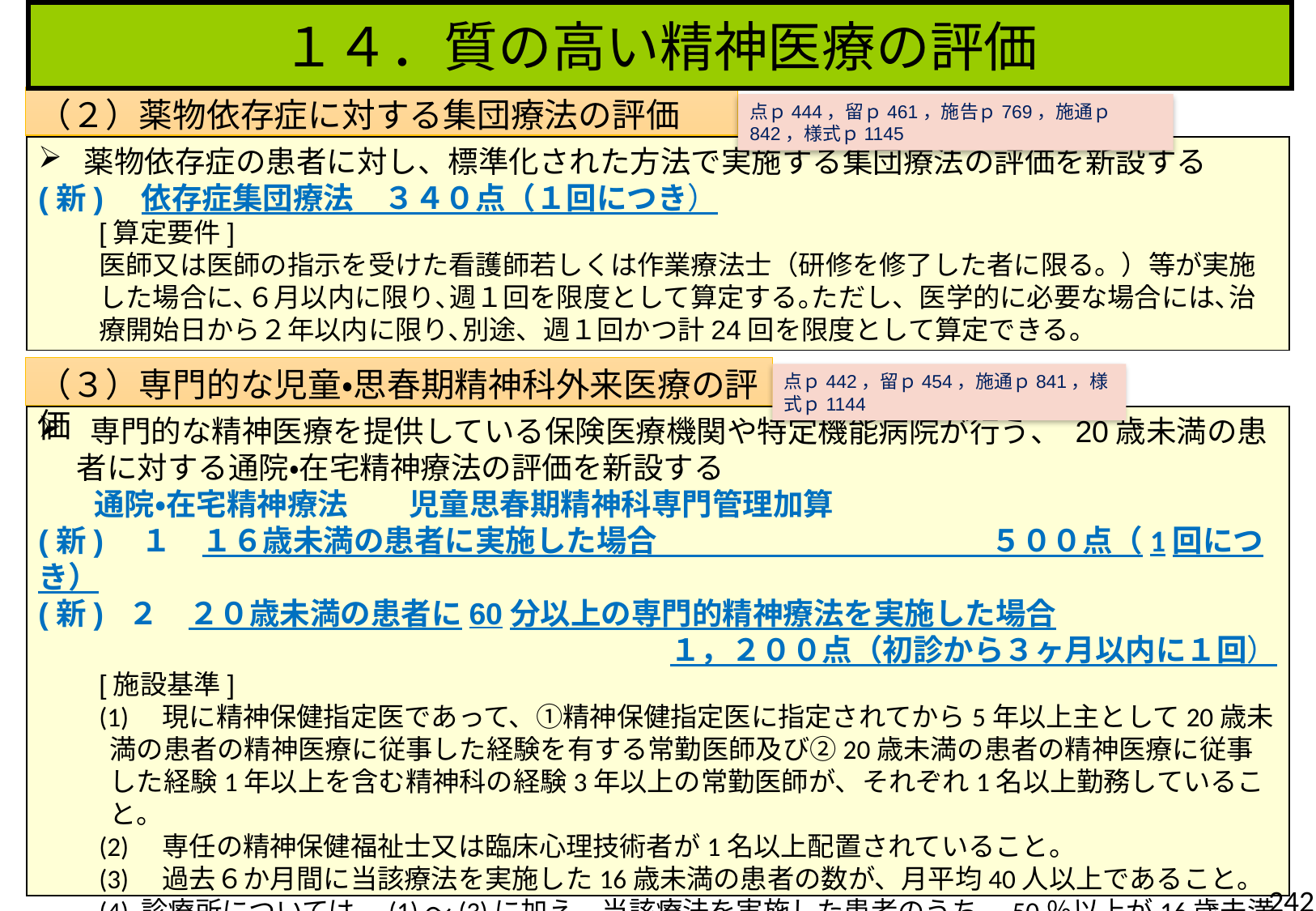

１４．質の高い精神医療の評価
（２）薬物依存症に対する集団療法の評価
点ｐ444，留ｐ461，施告ｐ769，施通ｐ842，様式ｐ1145
薬物依存症の患者に対し、標準化された方法で実施する集団療法の評価を新設する
(新)　依存症集団療法　３４０点（１回につき）
[算定要件]
医師又は医師の指示を受けた看護師若しくは作業療法士（研修を修了した者に限る。）等が実施した場合に､６月以内に限り､週１回を限度として算定する｡ただし、医学的に必要な場合には､治療開始日から２年以内に限り､別途、週１回かつ計24回を限度として算定できる。

（３）専門的な児童・思春期精神科外来医療の評価
点ｐ442，留ｐ454，施通ｐ841，様式ｐ1144
 専門的な精神医療を提供している保険医療機関や特定機能病院が行う、 20歳未満の患者に対する通院・在宅精神療法の評価を新設する
       通院・在宅精神療法　　児童思春期精神科専門管理加算
(新)　１　１６歳未満の患者に実施した場合　　　　　　　　　　　５００点（1回につき）
(新)  ２　２０歳未満の患者に60分以上の専門的精神療法を実施した場合
１，２００点（初診から３ヶ月以内に１回）
[施設基準]
(1)　現に精神保健指定医であって、①精神保健指定医に指定されてから5年以上主として20歳未満の患者の精神医療に従事した経験を有する常勤医師及び②20歳未満の患者の精神医療に従事した経験1年以上を含む精神科の経験3年以上の常勤医師が、それぞれ1名以上勤務していること。
(2)　専任の精神保健福祉士又は臨床心理技術者が1名以上配置されていること。
(3)　過去６か月間に当該療法を実施した16歳未満の患者の数が、月平均40人以上であること。
(4) 診療所については、(1)～(3)に加え、当該療法を実施した患者のうち、50％以上が16歳未満の者であること。

242